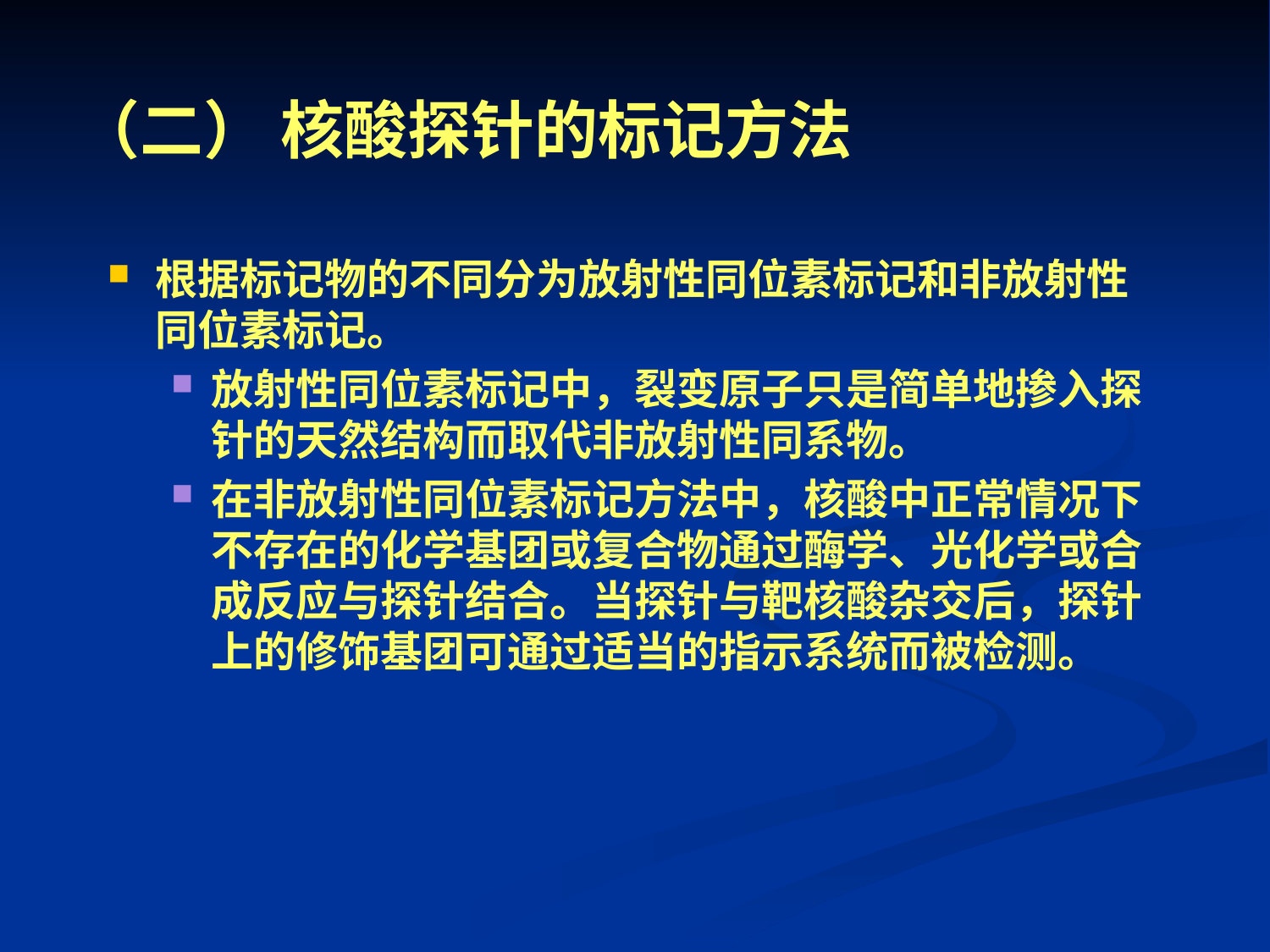

# （二） 核酸探针的标记方法
根据标记物的不同分为放射性同位素标记和非放射性同位素标记。
放射性同位素标记中，裂变原子只是简单地掺入探针的天然结构而取代非放射性同系物。
在非放射性同位素标记方法中，核酸中正常情况下不存在的化学基团或复合物通过酶学、光化学或合成反应与探针结合。当探针与靶核酸杂交后，探针上的修饰基团可通过适当的指示系统而被检测。